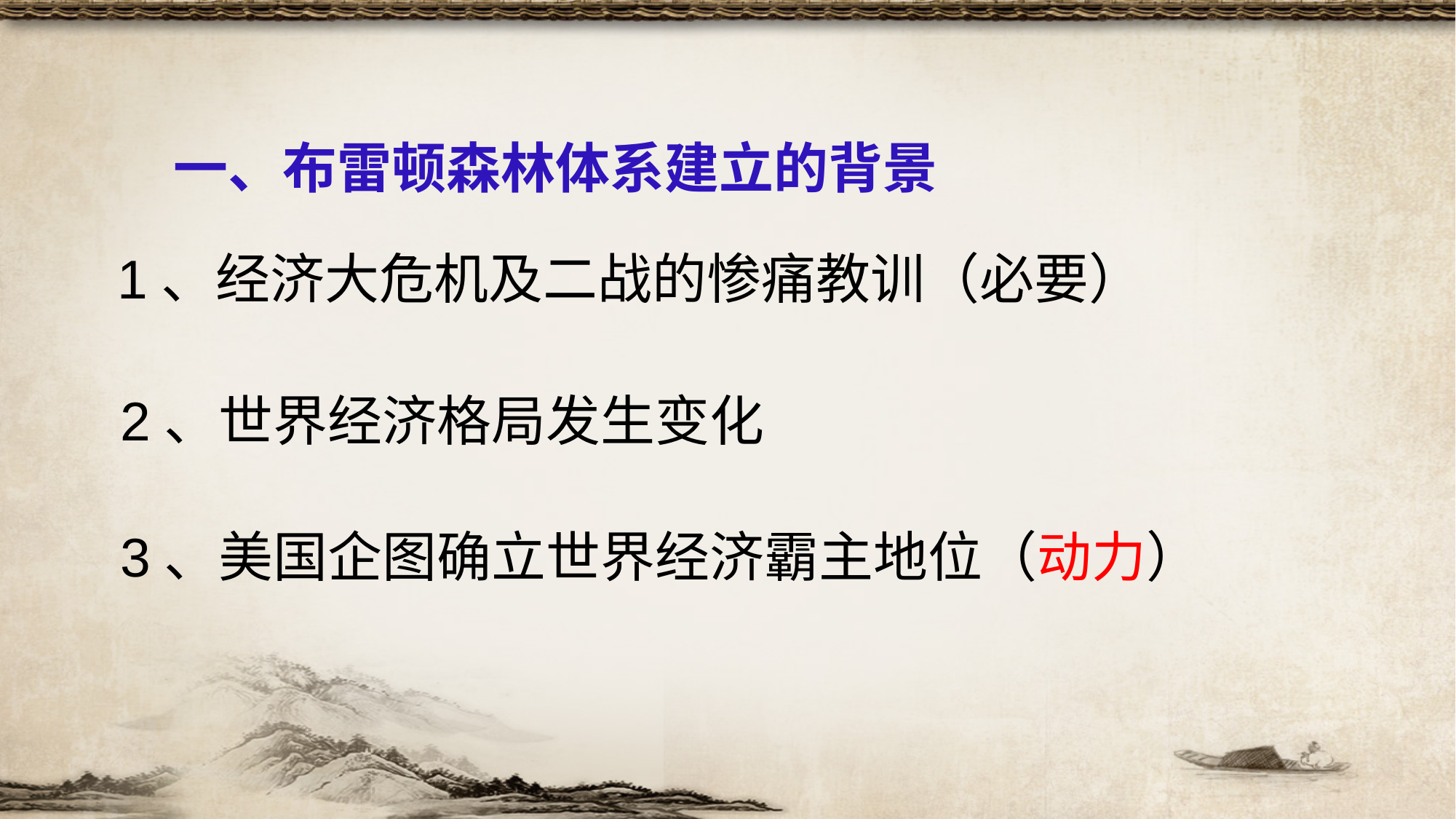

一、布雷顿森林体系建立的背景
1、经济大危机及二战的惨痛教训（必要）
2、世界经济格局发生变化
3、美国企图确立世界经济霸主地位（动力）